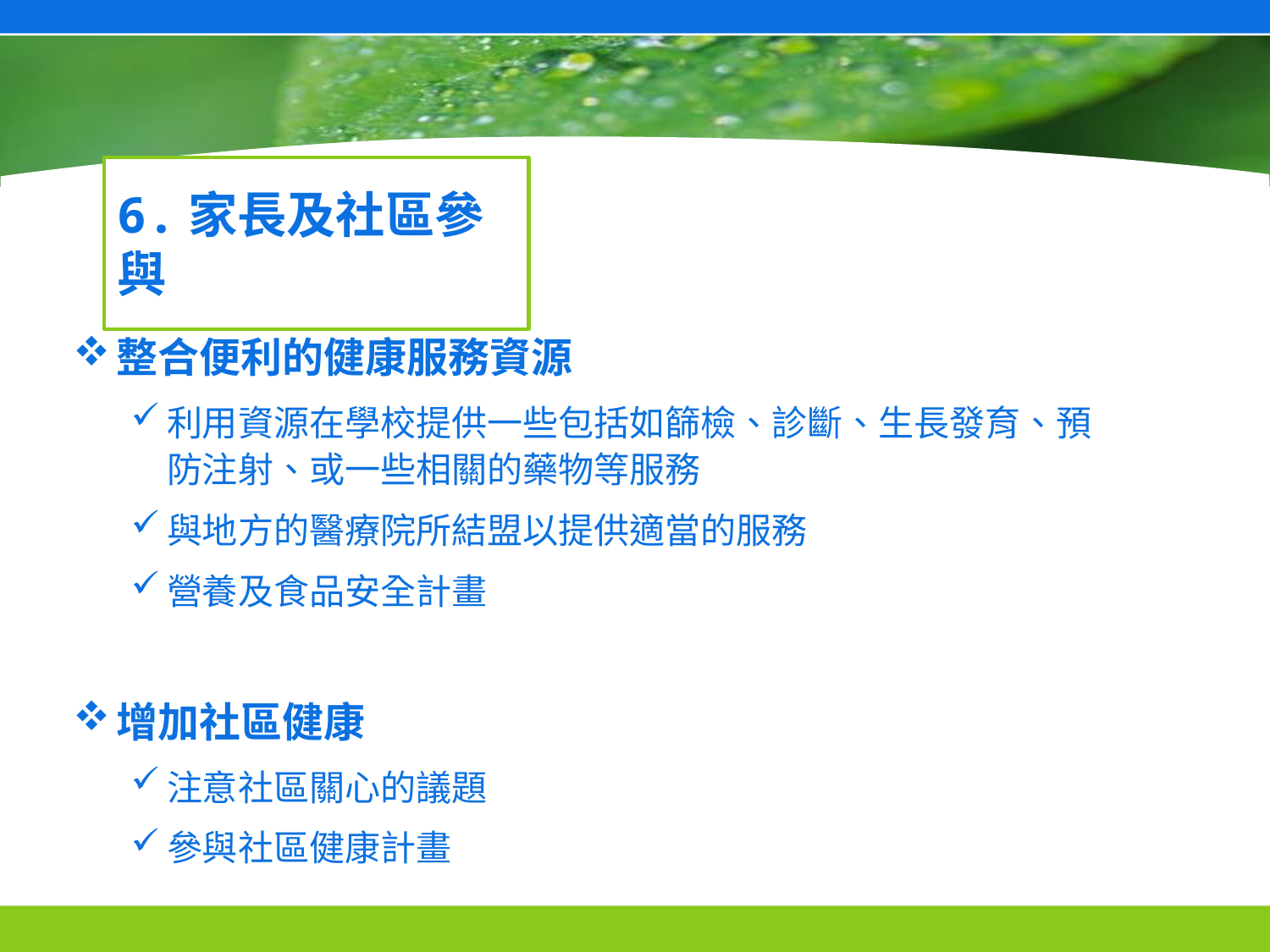

# 6.家長及社區參與
整合便利的健康服務資源
利用資源在學校提供一些包括如篩檢、診斷、生長發育、預防注射、或一些相關的藥物等服務
與地方的醫療院所結盟以提供適當的服務
營養及食品安全計畫

增加社區健康
注意社區關心的議題
參與社區健康計畫